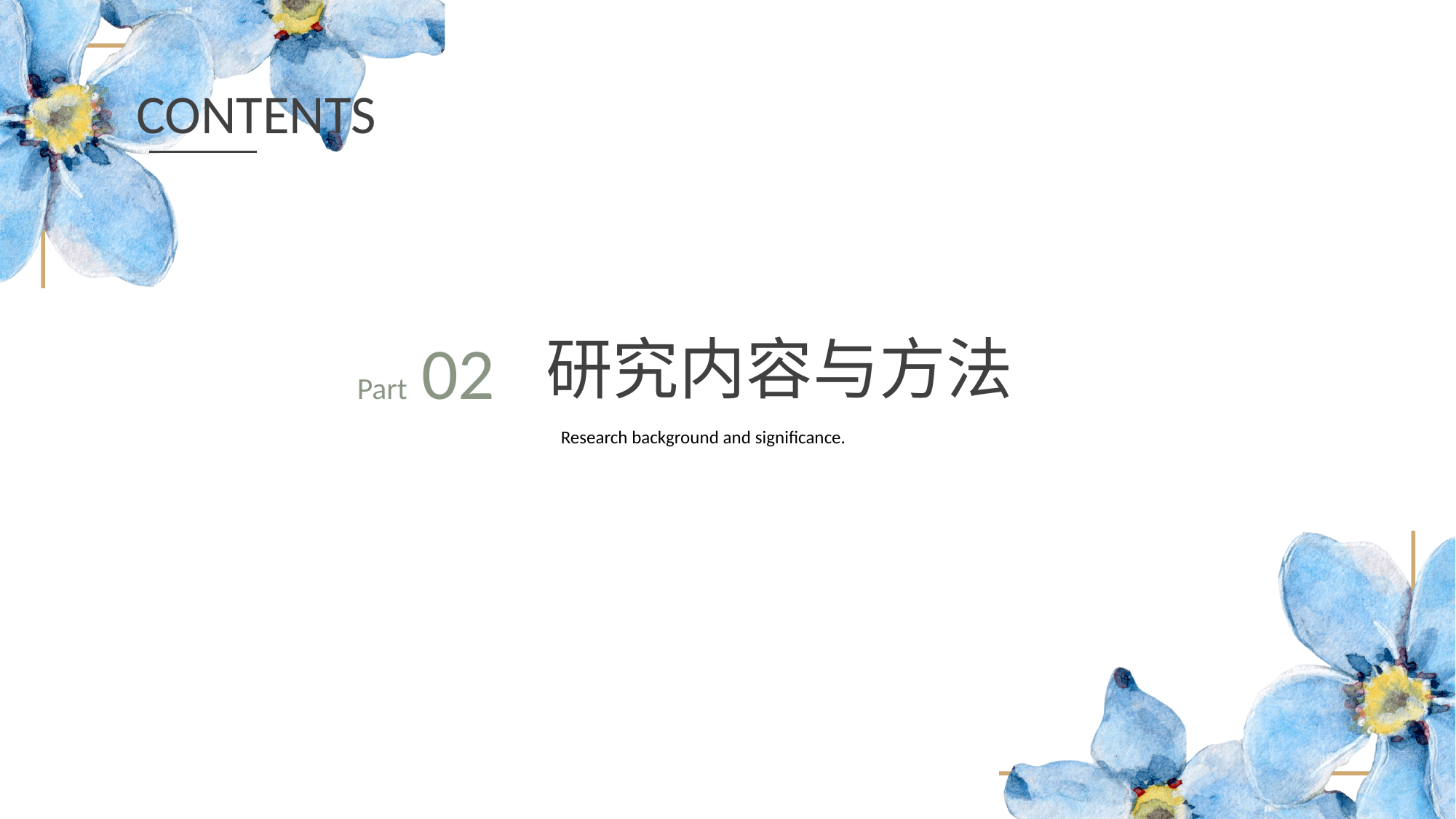

CONTENTS
Part  02
研究内容与方法
Research background and significance.